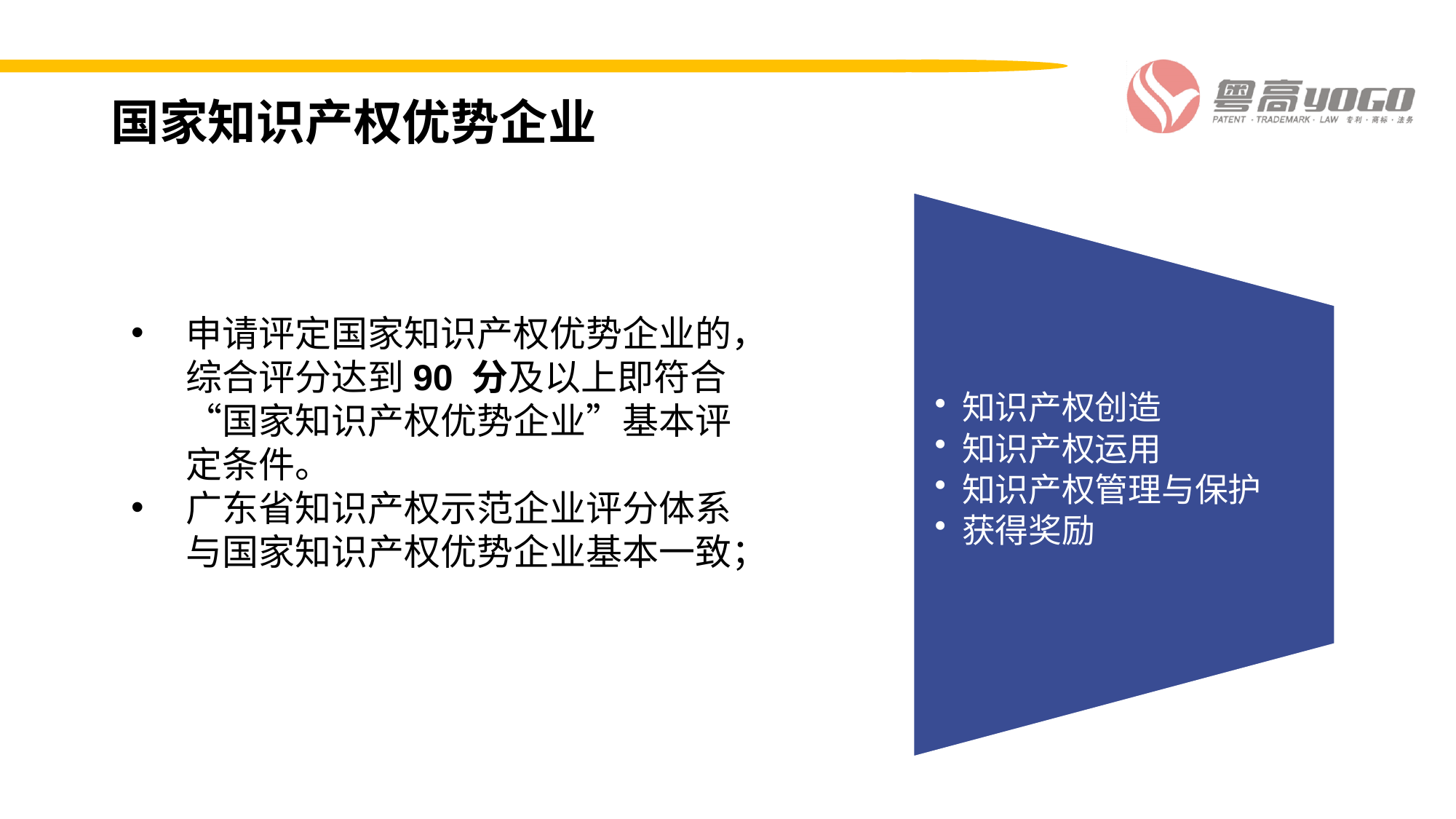

国家知识产权优势企业

知识产权创造
知识产权运用
知识产权管理与保护
获得奖励
申请评定国家知识产权优势企业的，综合评分达到90 分及以上即符合“国家知识产权优势企业”基本评定条件。
广东省知识产权示范企业评分体系与国家知识产权优势企业基本一致；